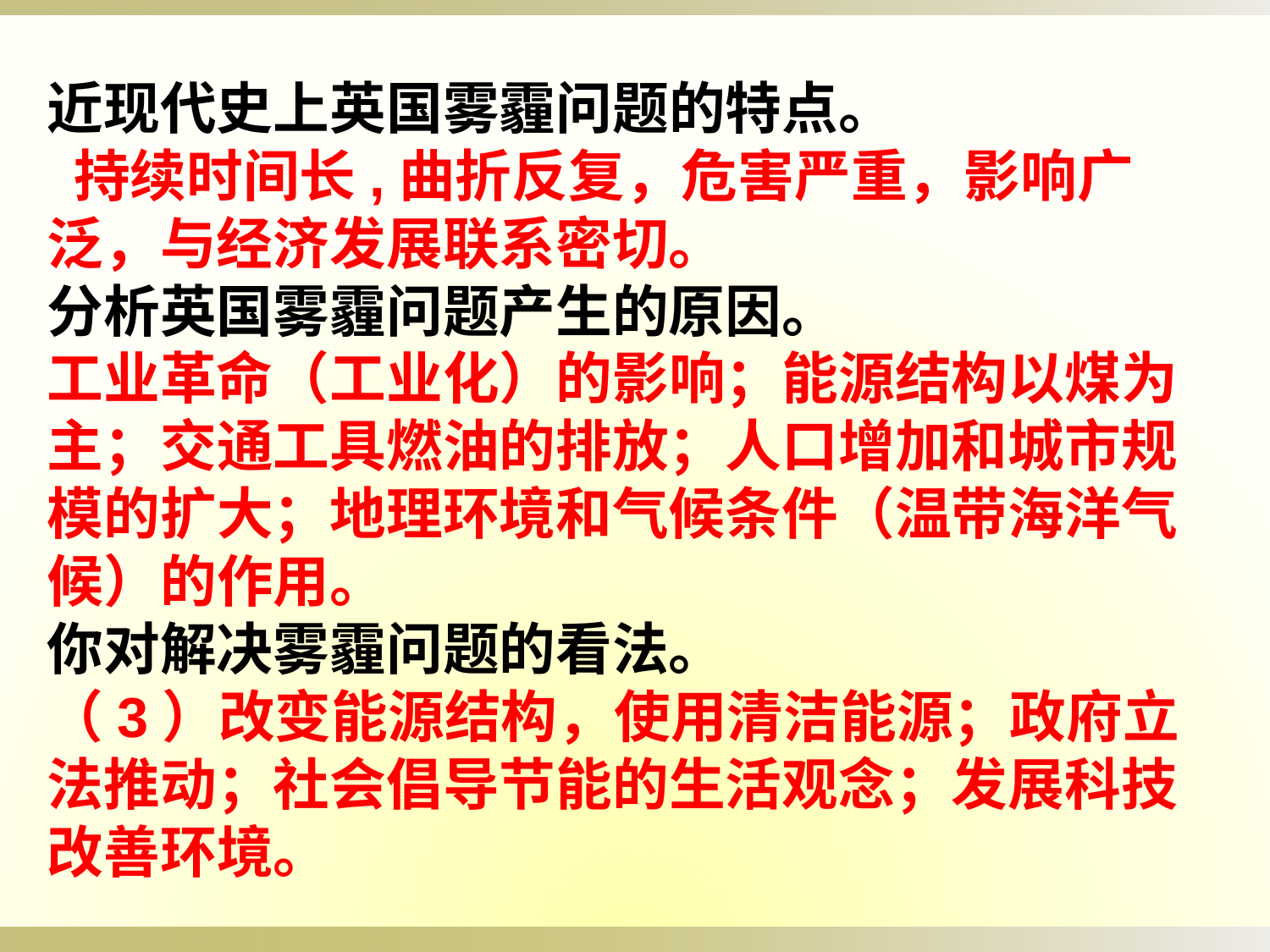

近现代史上英国雾霾问题的特点。
 持续时间长,曲折反复，危害严重，影响广泛，与经济发展联系密切。
分析英国雾霾问题产生的原因。
工业革命（工业化）的影响；能源结构以煤为主；交通工具燃油的排放；人口增加和城市规模的扩大；地理环境和气候条件（温带海洋气候）的作用。
你对解决雾霾问题的看法。
（3）改变能源结构，使用清洁能源；政府立法推动；社会倡导节能的生活观念；发展科技改善环境。